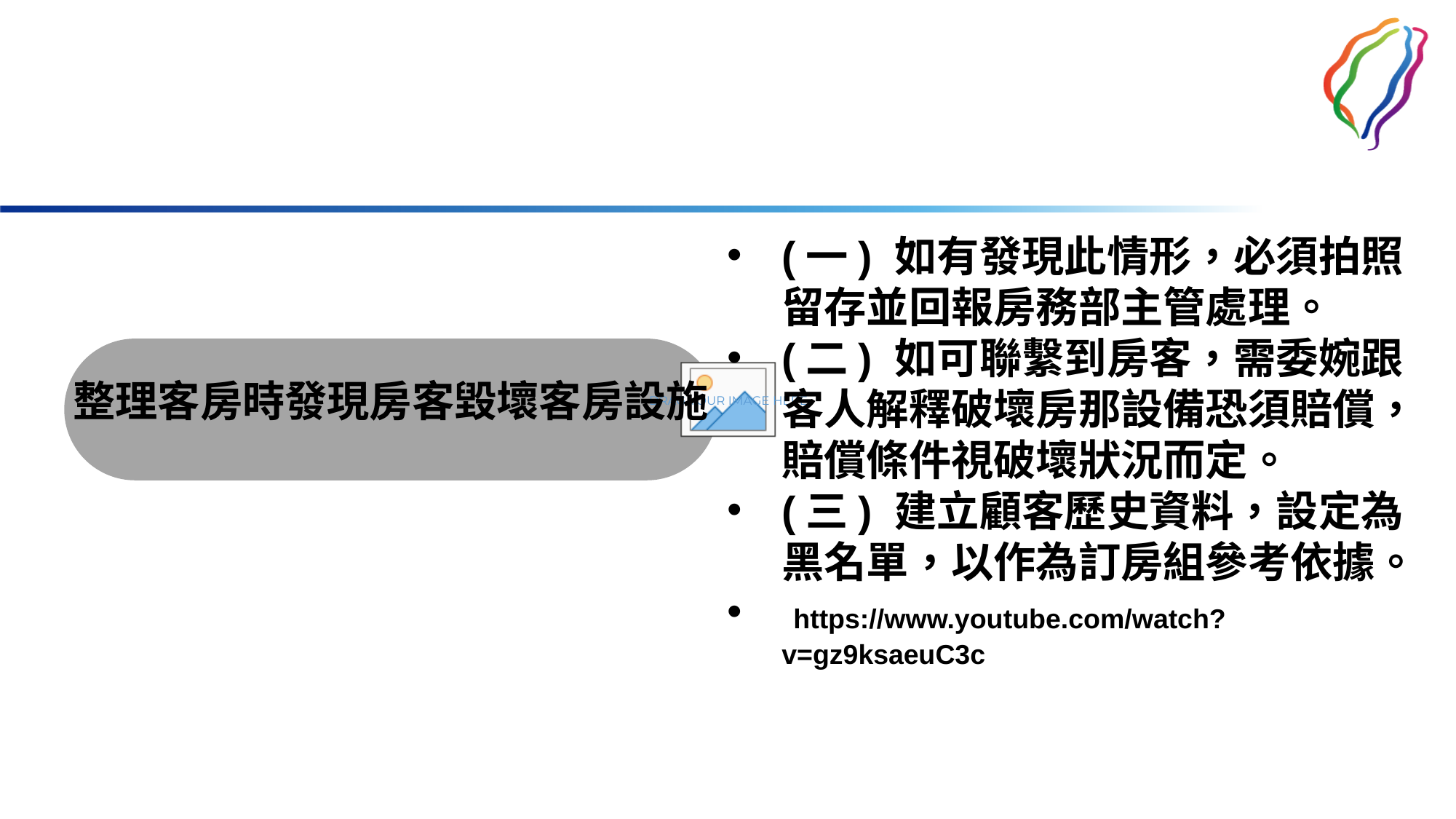

(一) 如有發現此情形，必須拍照留存並回報房務部主管處理。
(二) 如可聯繫到房客，需委婉跟客人解釋破壞房那設備恐須賠償，賠償條件視破壞狀況而定。
(三) 建立顧客歷史資料，設定為黑名單，以作為訂房組參考依據。
 https://www.youtube.com/watch?v=gz9ksaeuC3c

整理客房時發現房客毀壞客房設施